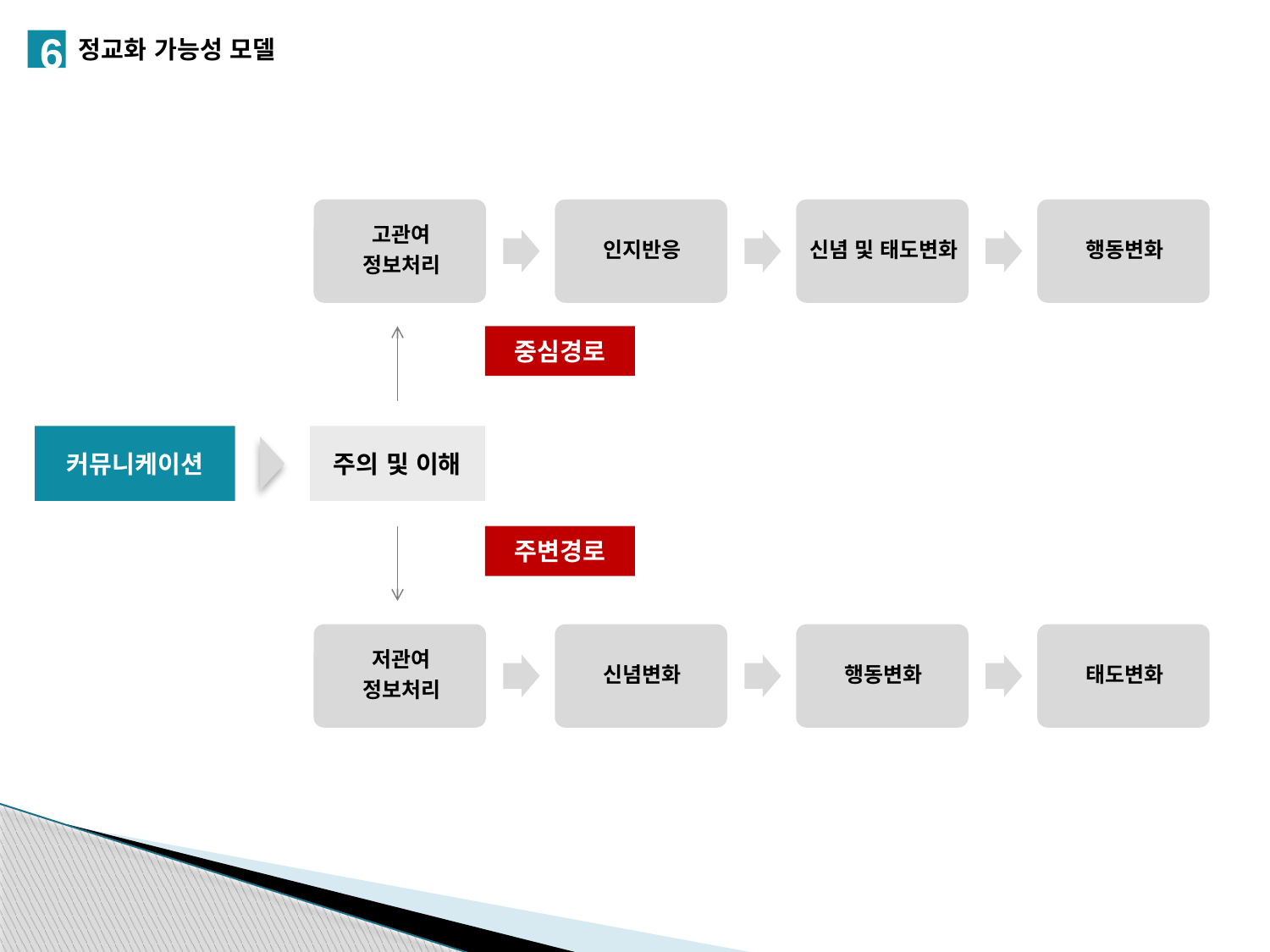

6
정교화 가능성 모델

고관여
정보처리

인지반응

신념 및 태도변화

행동변화
중심경로
커뮤니케이션
주의 및 이해

주변경로
저관여
정보처리

신념변화

행동변화

태도변화